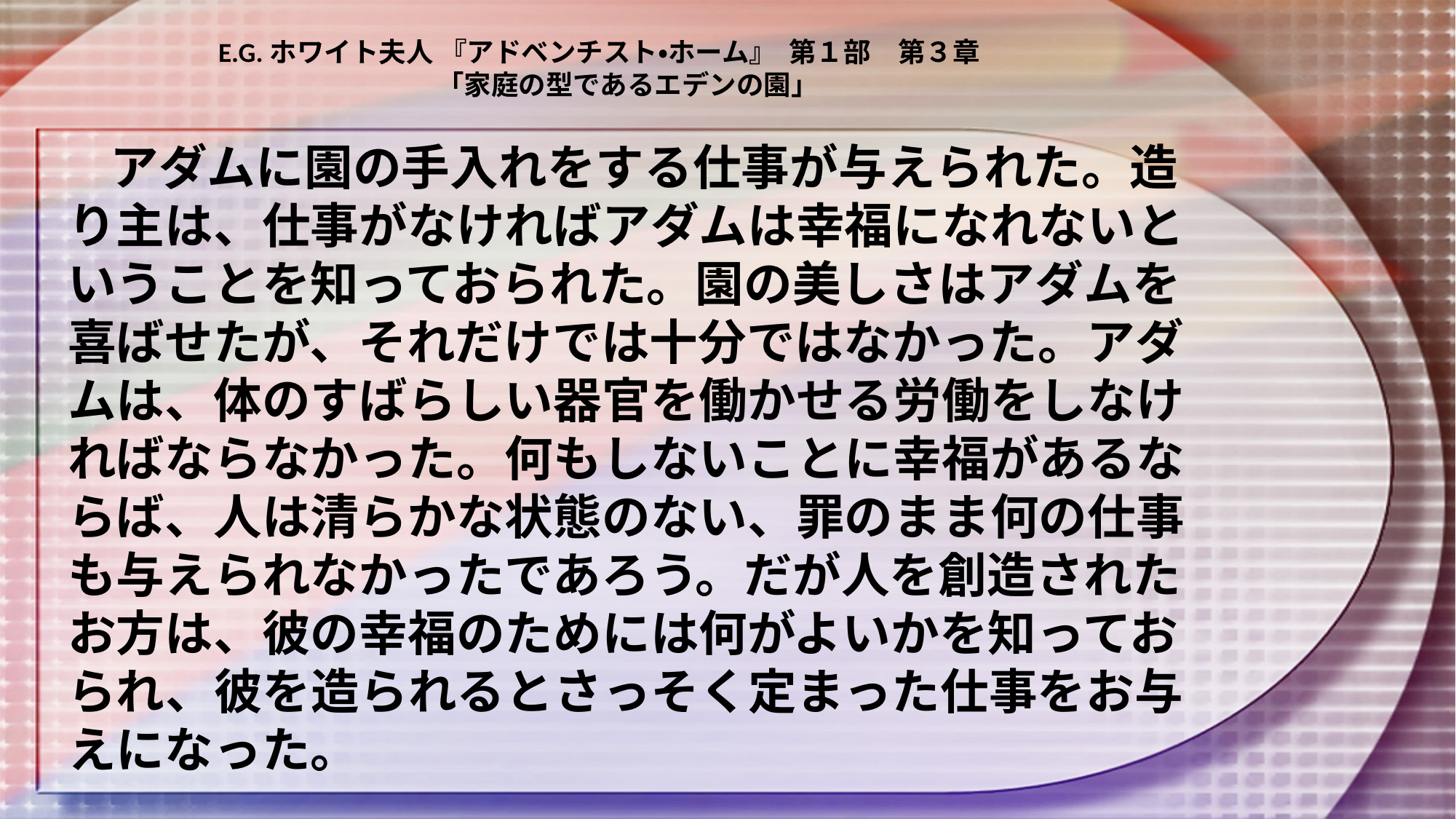

E.G.ホワイト夫人 『アドベンチスト・ホーム』  第１部　第３章
　　　　　　　　「家庭の型であるエデンの園」
　アダムに園の手入れをする仕事が与えられた。造り主は、仕事がなければアダムは幸福になれないということを知っておられた。園の美しさはアダムを喜ばせたが、それだけでは十分ではなかった。アダムは、体のすばらしい器官を働かせる労働をしなければならなかった。何もしないことに幸福があるならば、人は清らかな状態のない、罪のまま何の仕事も与えられなかったであろう。だが人を創造されたお方は、彼の幸福のためには何がよいかを知っておられ、彼を造られるとさっそく定まった仕事をお与えになった。